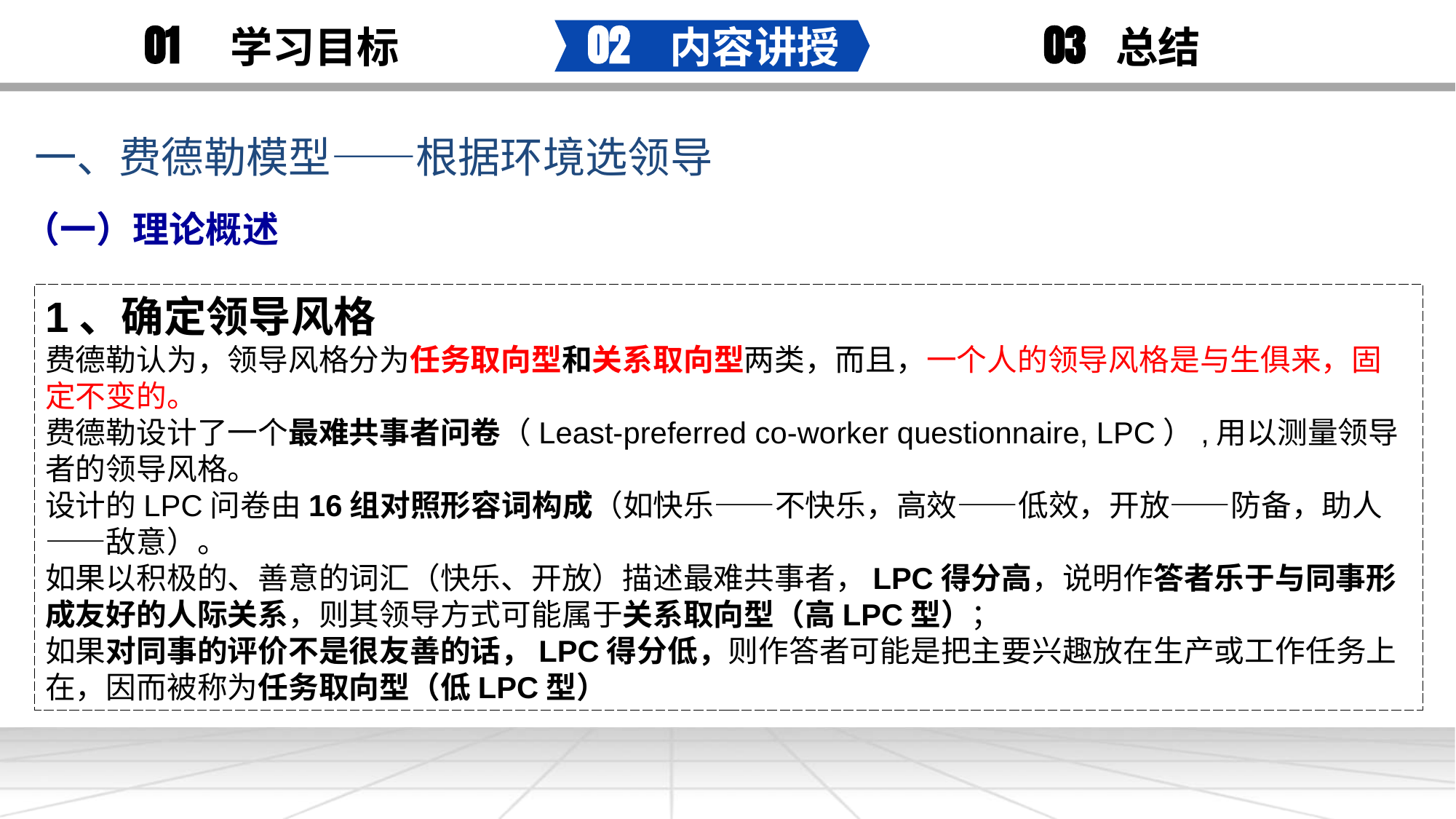

02   内容讲授
03  总结
01    学习目标

一、费德勒模型——根据环境选领导
（一）理论概述
1、确定领导风格
费德勒认为，领导风格分为任务取向型和关系取向型两类，而且，一个人的领导风格是与生俱来，固定不变的。
费德勒设计了一个最难共事者问卷（Least-preferred co-worker questionnaire, LPC）,用以测量领导者的领导风格。
设计的LPC问卷由16组对照形容词构成（如快乐——不快乐，高效——低效，开放——防备，助人——敌意）。
如果以积极的、善意的词汇（快乐、开放）描述最难共事者，LPC得分高，说明作答者乐于与同事形成友好的人际关系，则其领导方式可能属于关系取向型（高LPC型）；
如果对同事的评价不是很友善的话，LPC得分低，则作答者可能是把主要兴趣放在生产或工作任务上在，因而被称为任务取向型（低LPC型）